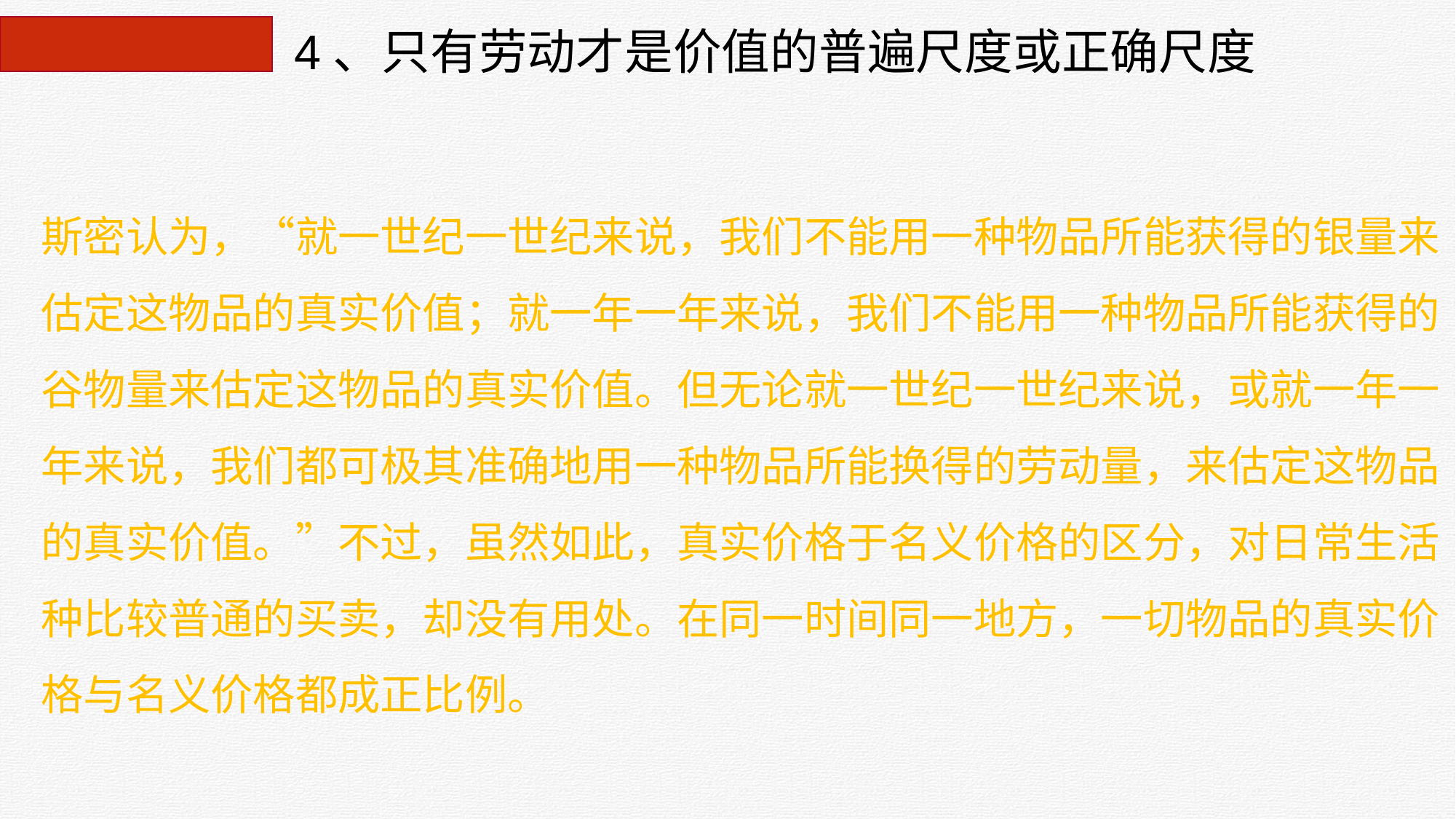

4、只有劳动才是价值的普遍尺度或正确尺度
斯密认为，“就一世纪一世纪来说，我们不能用一种物品所能获得的银量来估定这物品的真实价值；就一年一年来说，我们不能用一种物品所能获得的谷物量来估定这物品的真实价值。但无论就一世纪一世纪来说，或就一年一年来说，我们都可极其准确地用一种物品所能换得的劳动量，来估定这物品的真实价值。”不过，虽然如此，真实价格于名义价格的区分，对日常生活种比较普通的买卖，却没有用处。在同一时间同一地方，一切物品的真实价格与名义价格都成正比例。